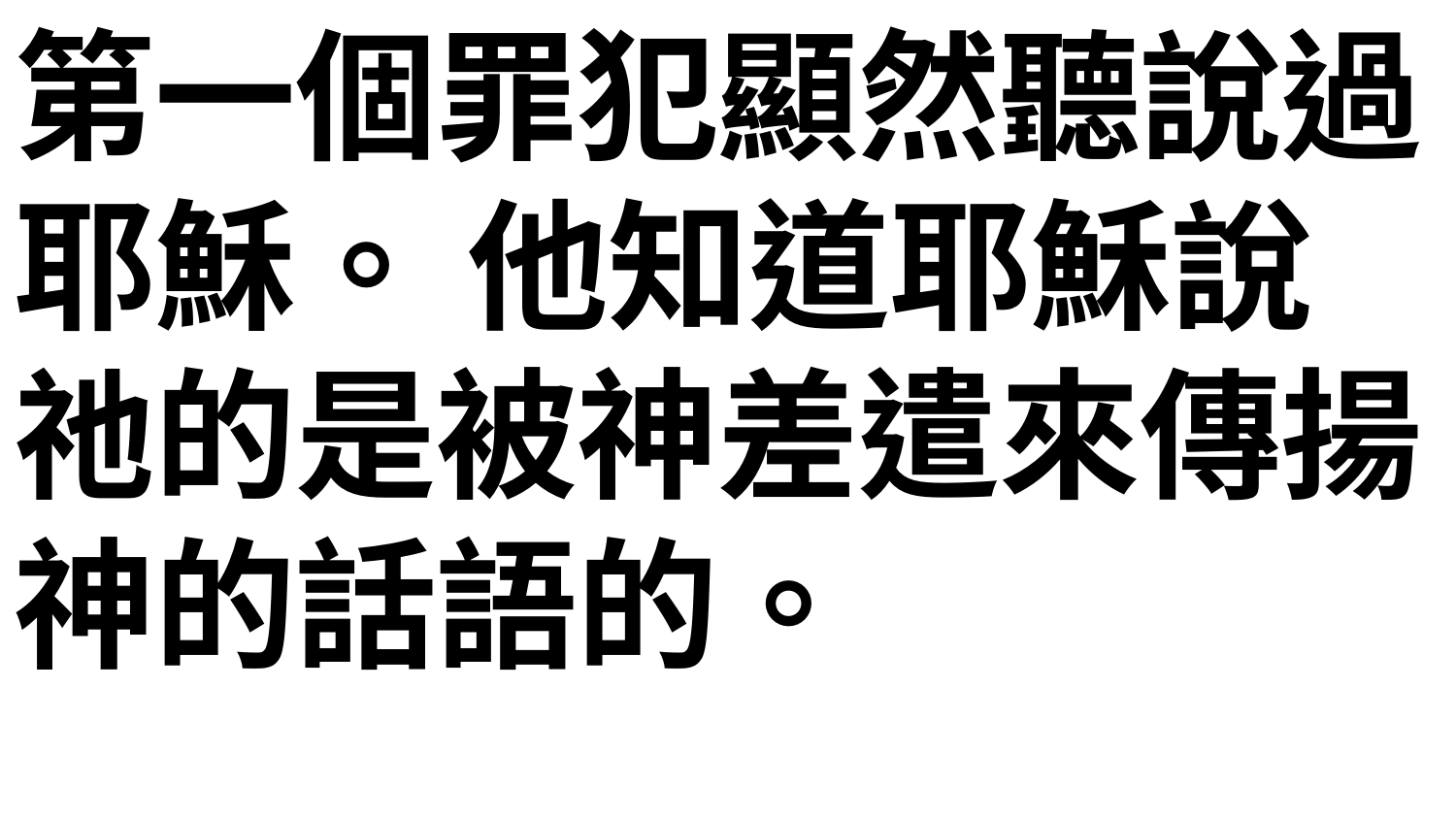

第一個罪犯顯然聽說過耶穌。 他知道耶穌說祂的是被神差遣來傳揚神的話語的。